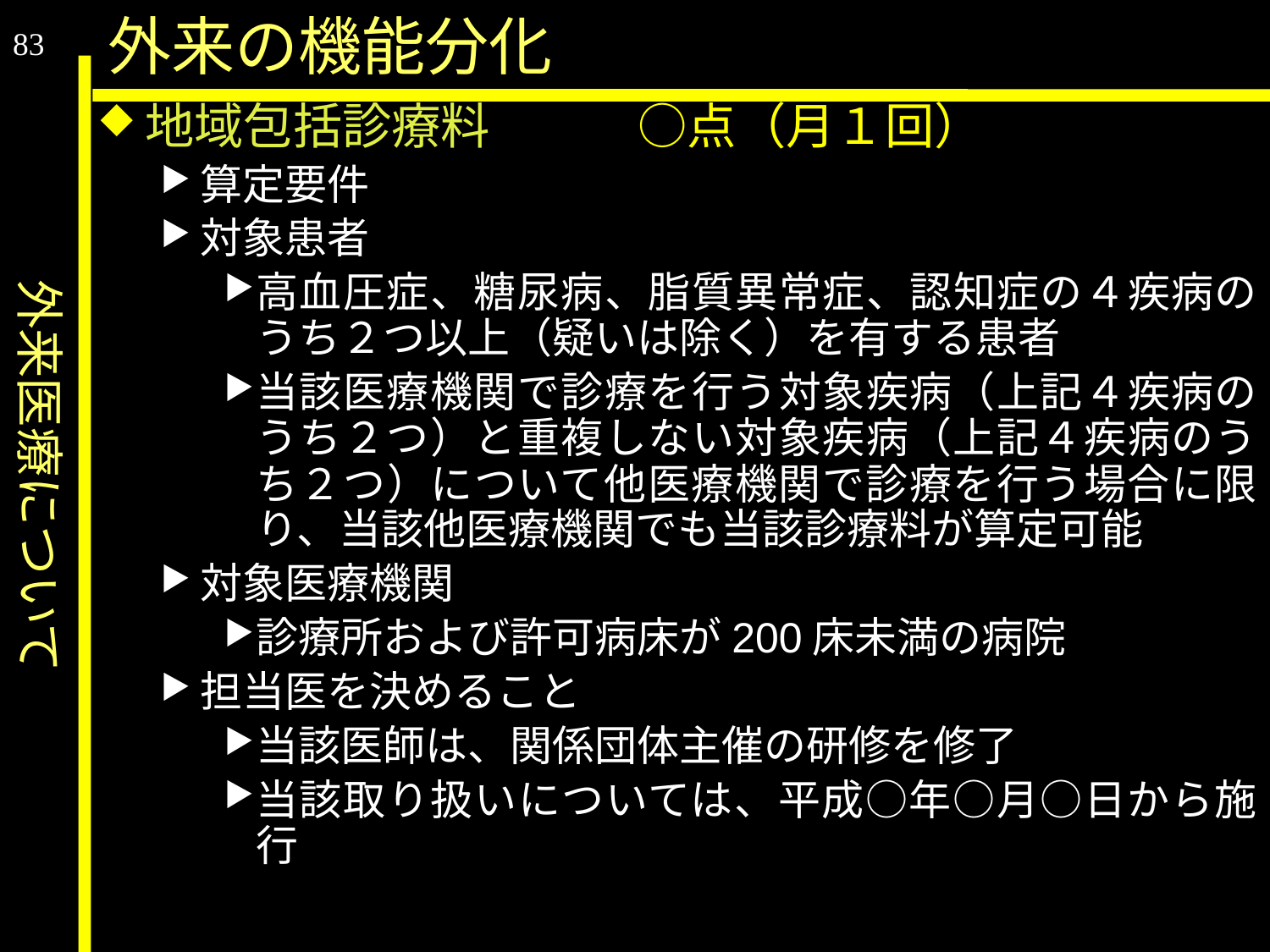

外来医療について
外来の機能分化
83

地域包括診療料　　　○点（月１回）
算定要件
対象患者
高血圧症、糖尿病、脂質異常症、認知症の４疾病のうち２つ以上（疑いは除く）を有する患者
当該医療機関で診療を行う対象疾病（上記４疾病のうち２つ）と重複しない対象疾病（上記４疾病のうち２つ）について他医療機関で診療を行う場合に限り、当該他医療機関でも当該診療料が算定可能
対象医療機関
診療所および許可病床が200床未満の病院
担当医を決めること
当該医師は、関係団体主催の研修を修了
当該取り扱いについては、平成○年○月○日から施行